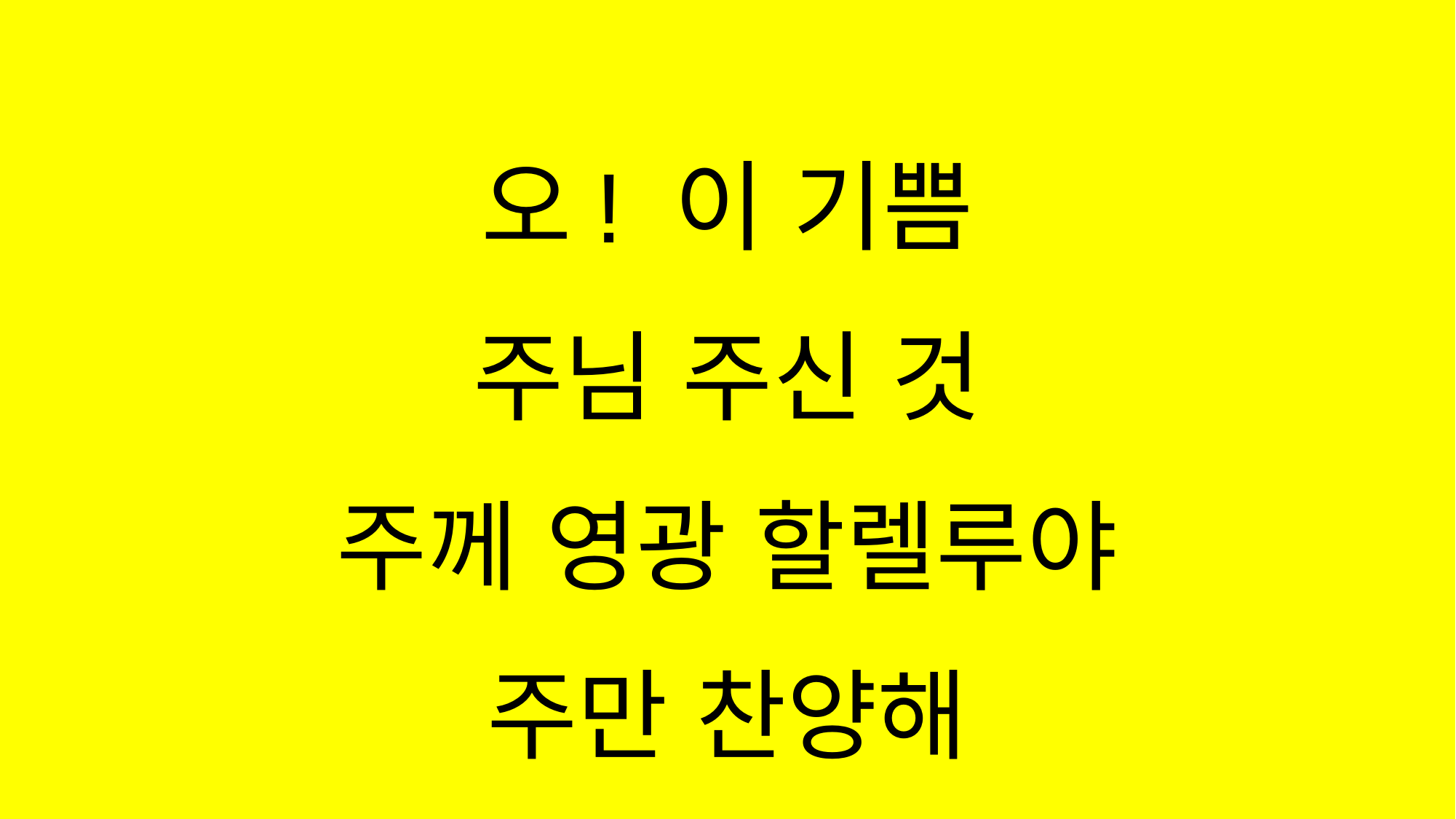

#
오! 이 기쁨

주님 주신 것

주께 영광 할렐루야

주만 찬양해